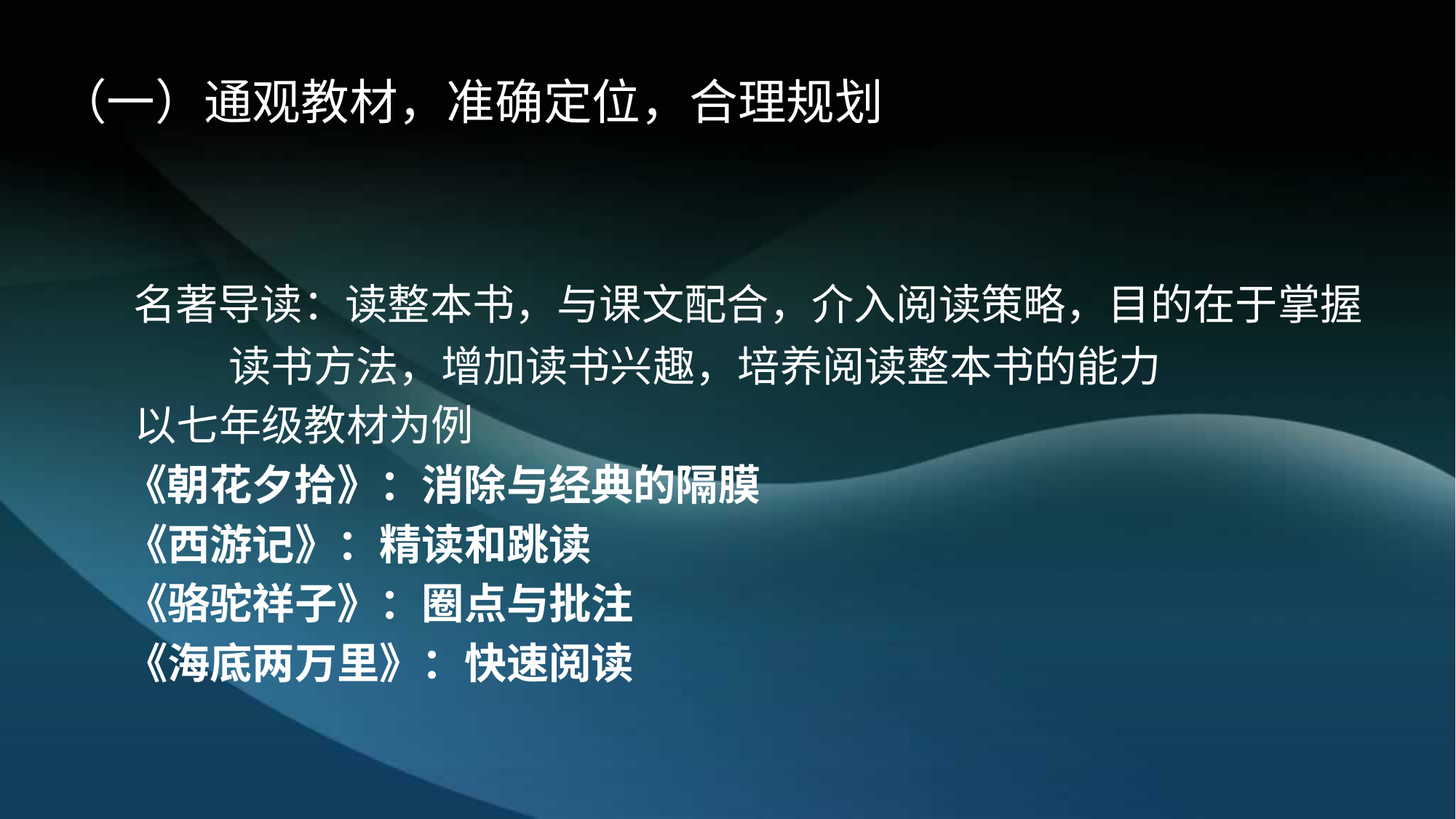

# （一）通观教材，准确定位，合理规划

  名著导读：读整本书，与课文配合，介入阅读策略，目的在于掌握
             读书方法，增加读书兴趣，培养阅读整本书的能力
   以七年级教材为例
  《朝花夕拾》：消除与经典的隔膜
  《西游记》：精读和跳读
  《骆驼祥子》：圈点与批注
  《海底两万里》：快速阅读